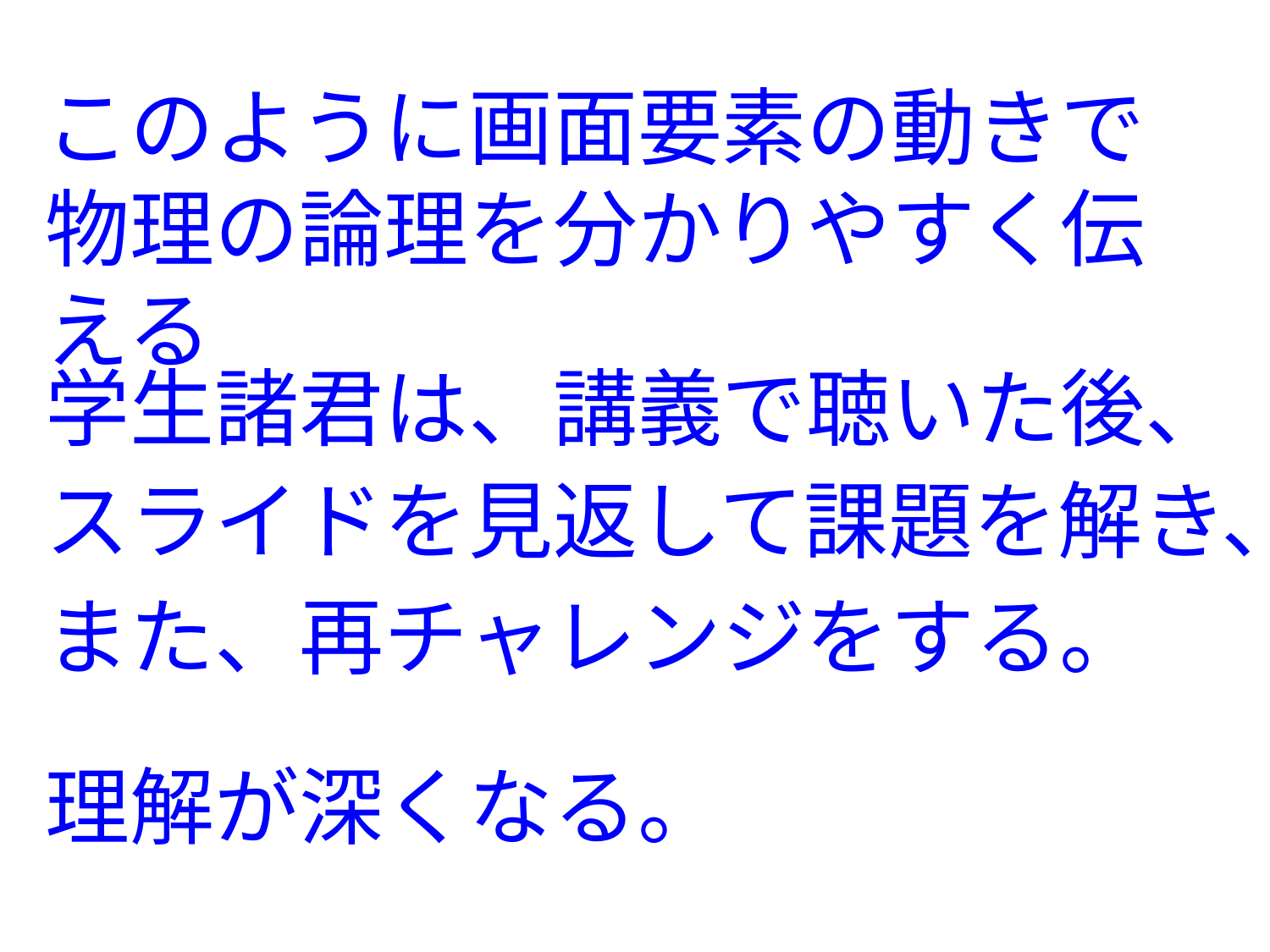

このように画面要素の動きで
物理の論理を分かりやすく伝える
学生諸君は、講義で聴いた後、
スライドを見返して課題を解き、
また、再チャレンジをする。
理解が深くなる。